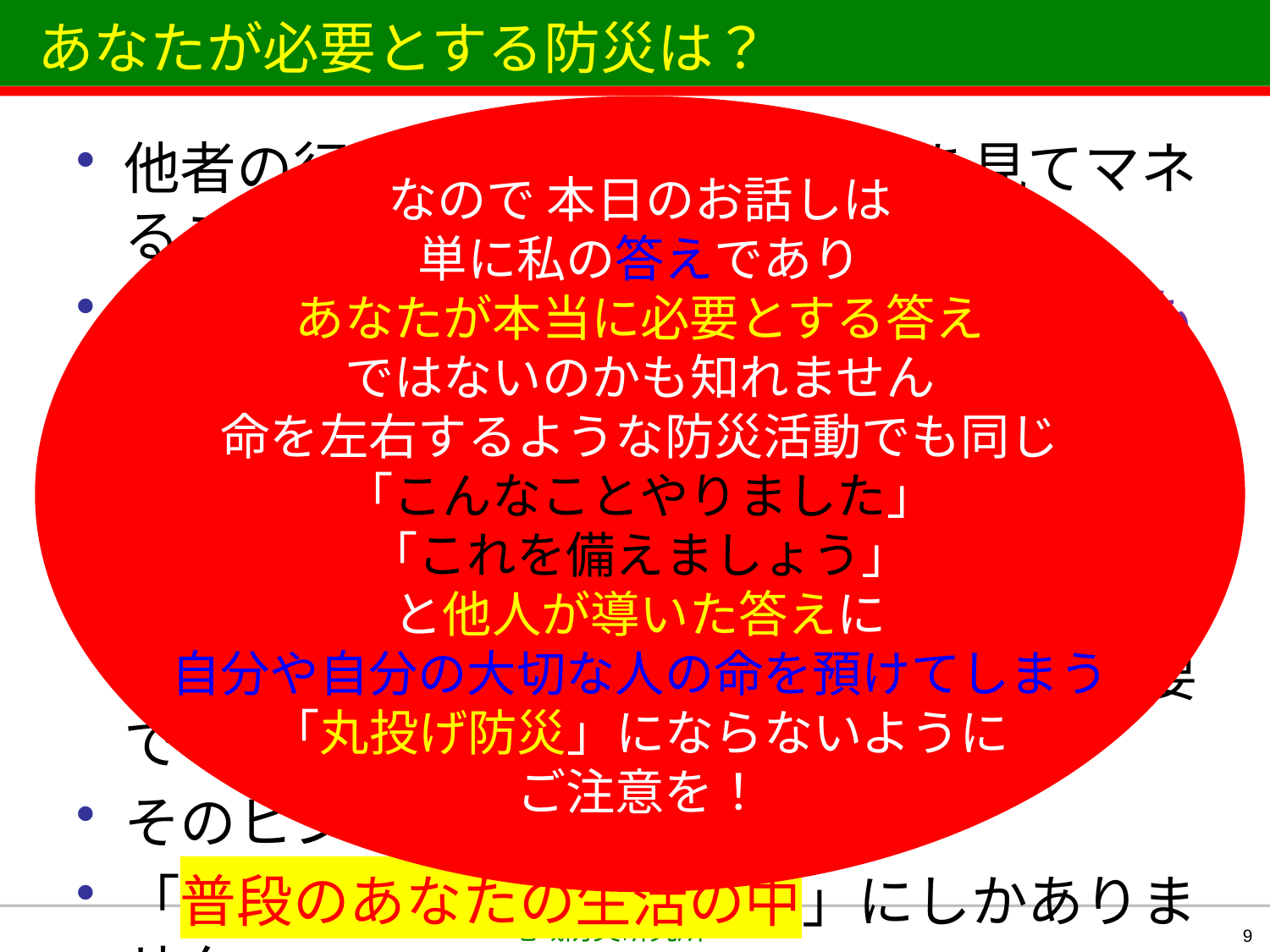

# あなたが必要とする防災は？
なので 本日のお話しは
単に私の答えであり
あなたが本当に必要とする答え
ではないのかも知れません
命を左右するような防災活動でも同じ
「こんなことやりました」
「これを備えましょう」
と他人が導いた答えに
自分や自分の大切な人の命を預けてしまう
「丸投げ防災」にならないように
ご注意を！
なので
本日のお話から
あなたが
本当に必要だと考えるものを
見つけ出すことができれば
最高です！
他者の行う『防災活動の事例』を見てマネることも良いかも知れないが！
それ自体が本当に『あなたが必要とするもの』なのかは、あなたにしか判りません
他人のマネをしても良いとは思ういますが！
マネたうえで、自分が本当に必要だと思うことを『自分で考え生み出すこと』が重要です
そのヒントとなるものは！
「普段のあなたの生活の中」にしかありません
だから！「あなたにしか判らない」ということです